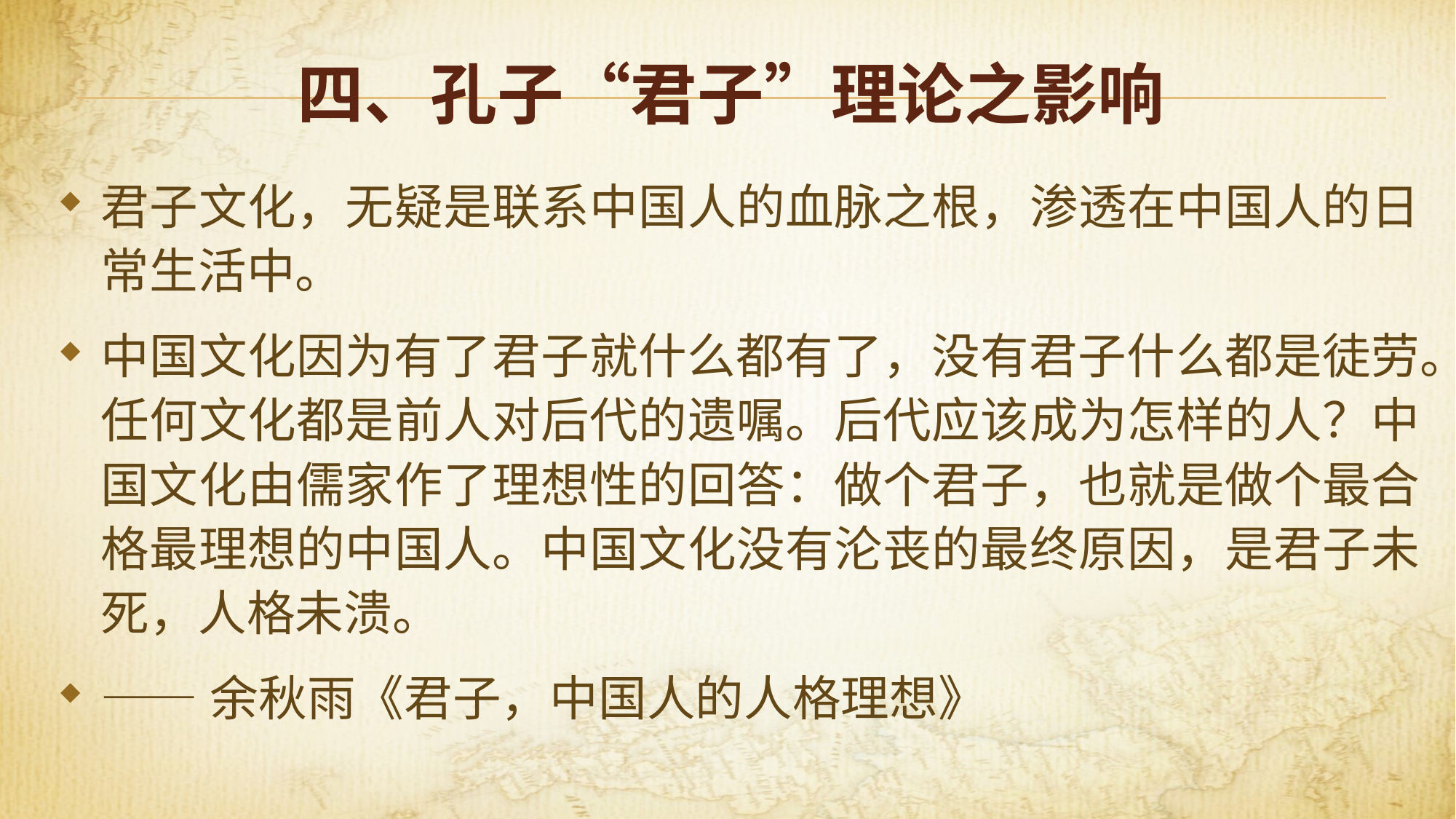

# 四、孔子“君子”理论之影响
君子文化，无疑是联系中国人的血脉之根，渗透在中国人的日常生活中。
中国文化因为有了君子就什么都有了，没有君子什么都是徒劳。任何文化都是前人对后代的遗嘱。后代应该成为怎样的人？中国文化由儒家作了理想性的回答：做个君子，也就是做个最合格最理想的中国人。中国文化没有沦丧的最终原因，是君子未死，人格未溃。
——余秋雨《君子，中国人的人格理想》